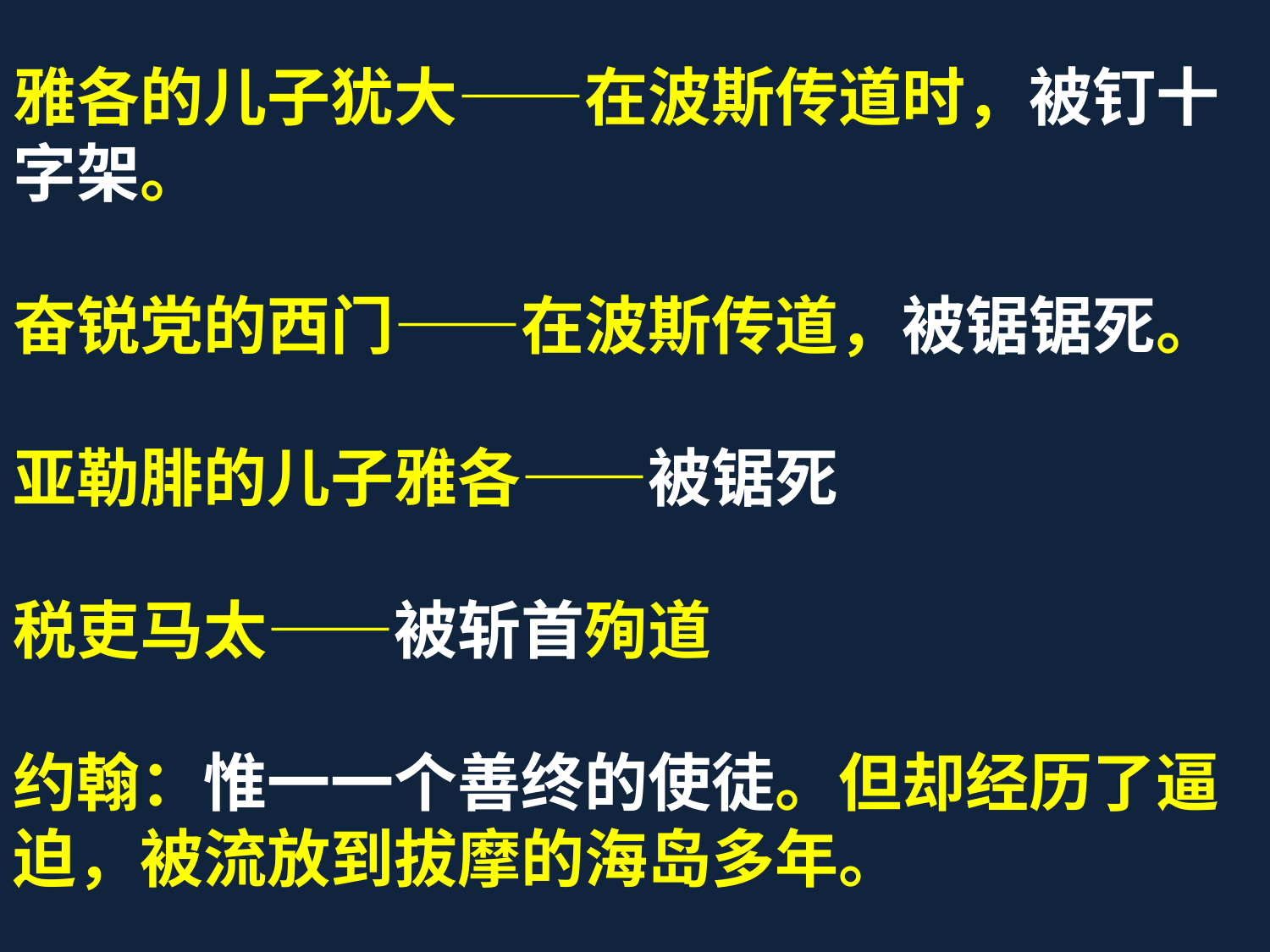

雅各的儿子犹大——在波斯传道时，被钉十字架。
奋锐党的西门——在波斯传道，被锯锯死。
亚勒腓的儿子雅各——被锯死
税吏马太——被斩首殉道
约翰：惟一一个善终的使徒。但却经历了逼迫，被流放到拔摩的海岛多年。